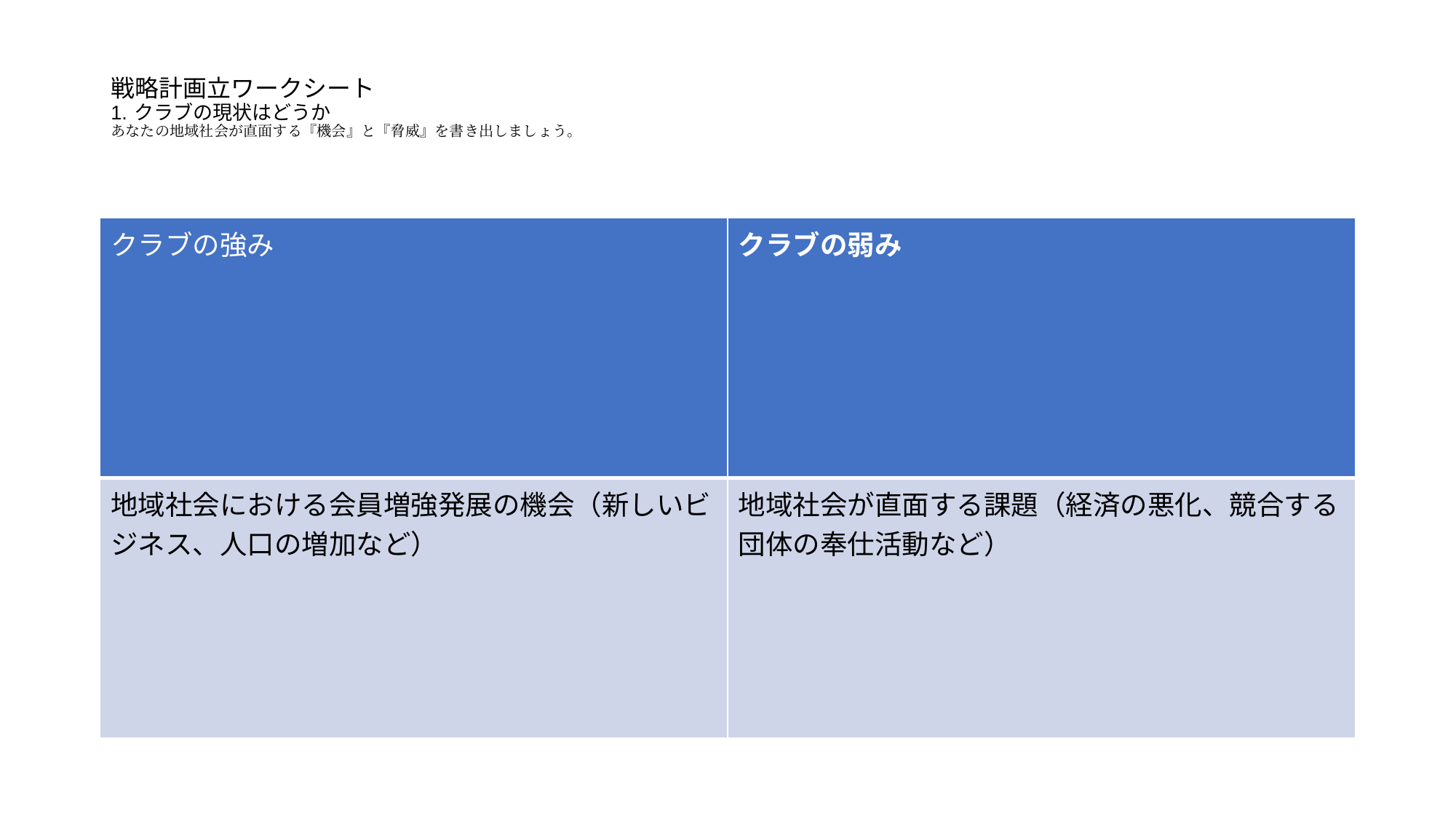

# 戦略計画立ワークシート 1. クラブの現状はどうか あなたの地域社会が直面する『機会』と『脅威』を書き出しましょう。
| クラブの強み | クラブの弱み |
| --- | --- |
| 地域社会における会員増強発展の機会（新しいビジネス、人口の増加など） | 地域社会が直面する課題（経済の悪化、競合する団体の奉仕活動など） |